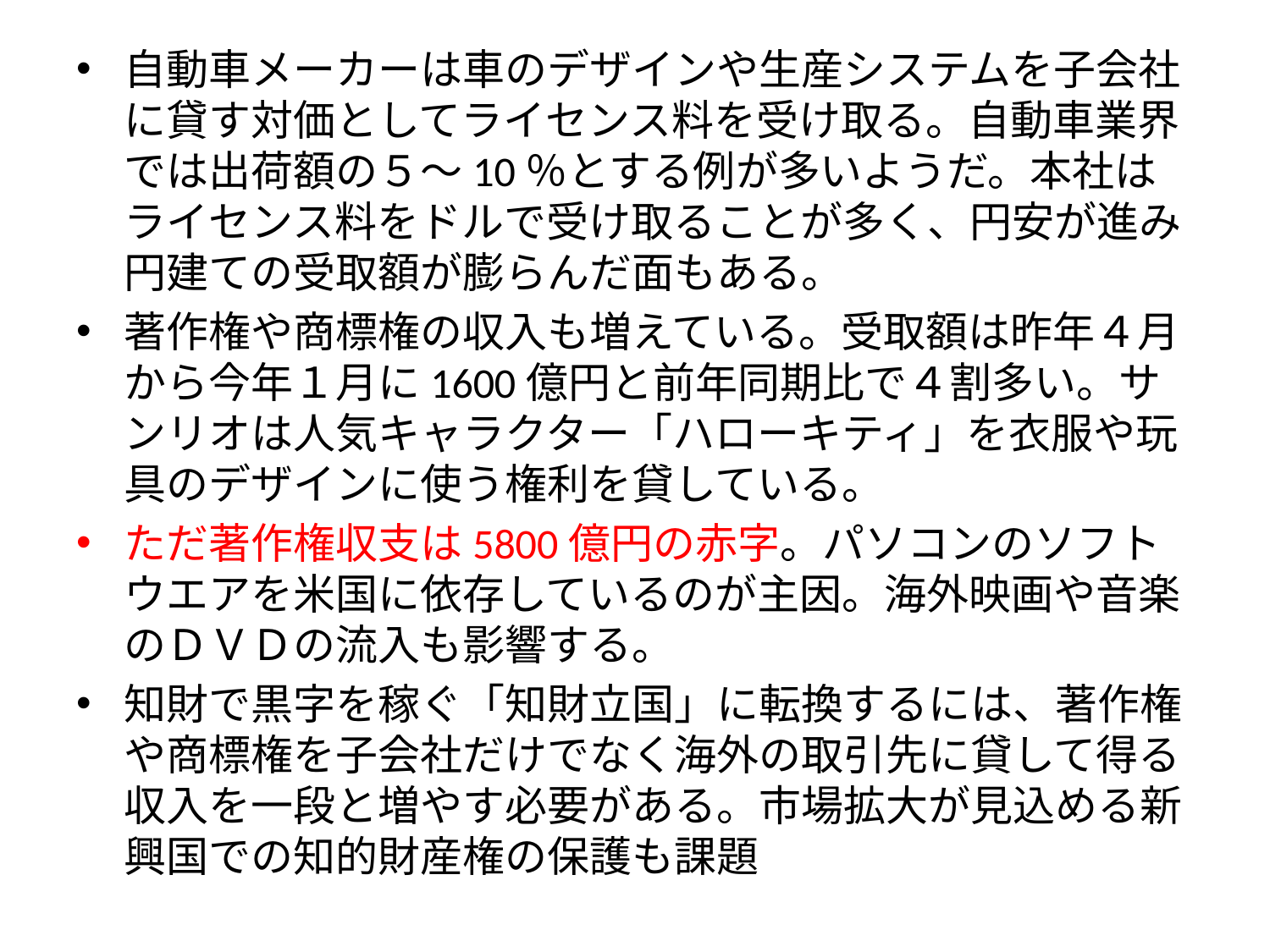

自動車メーカーは車のデザインや生産システムを子会社に貸す対価としてライセンス料を受け取る。自動車業界では出荷額の５～10％とする例が多いようだ。本社はライセンス料をドルで受け取ることが多く、円安が進み円建ての受取額が膨らんだ面もある。
著作権や商標権の収入も増えている。受取額は昨年４月から今年１月に1600億円と前年同期比で４割多い。サンリオは人気キャラクター「ハローキティ」を衣服や玩具のデザインに使う権利を貸している。
ただ著作権収支は5800億円の赤字。パソコンのソフトウエアを米国に依存しているのが主因。海外映画や音楽のＤＶＤの流入も影響する。
知財で黒字を稼ぐ「知財立国」に転換するには、著作権や商標権を子会社だけでなく海外の取引先に貸して得る収入を一段と増やす必要がある。市場拡大が見込める新興国での知的財産権の保護も課題